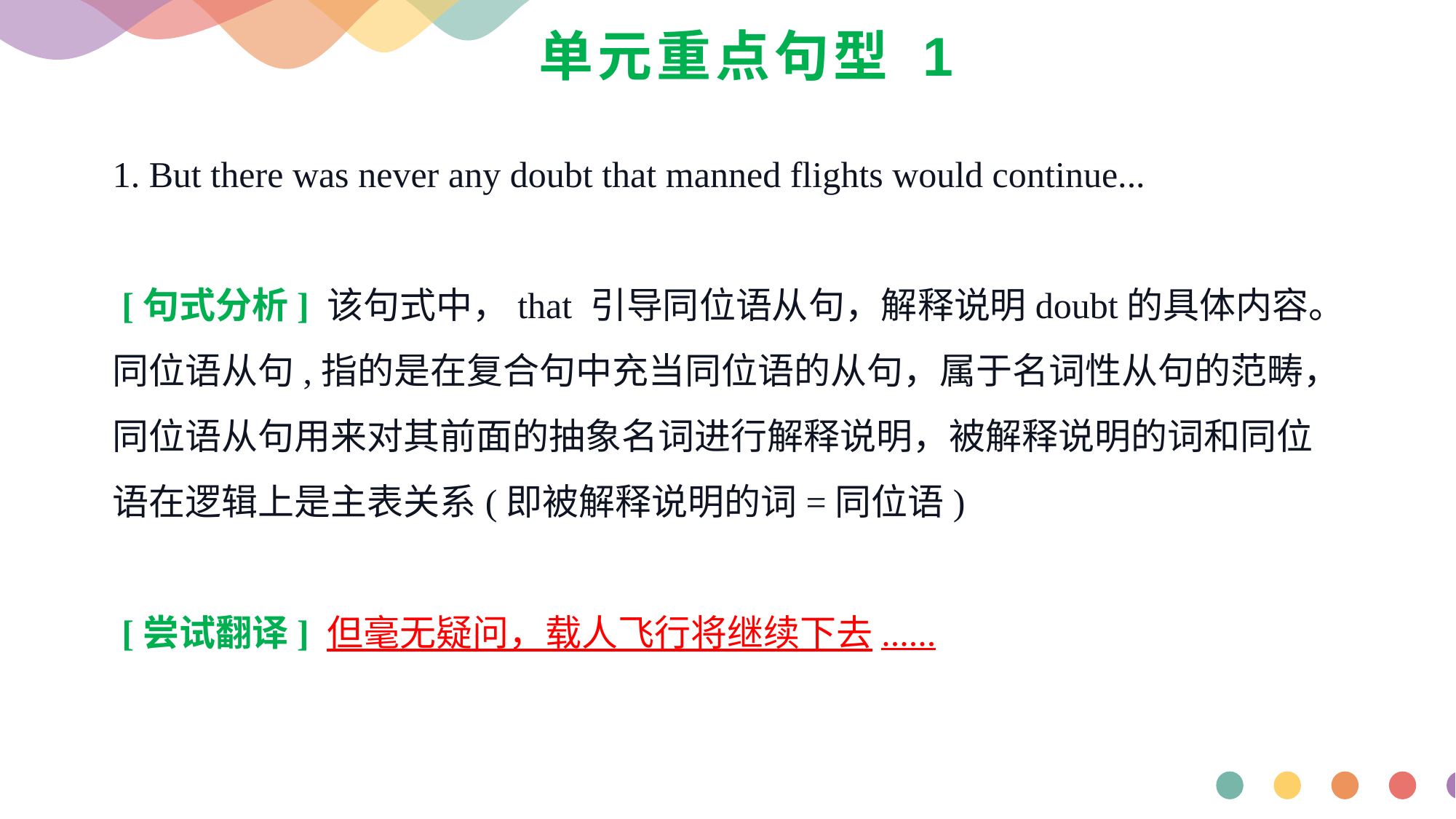

# 单元重点句型 1
1. But there was never any doubt that manned flights would continue...

 [句式分析] 该句式中，that 引导同位语从句，解释说明doubt的具体内容。同位语从句,指的是在复合句中充当同位语的从句，属于名词性从句的范畴，同位语从句用来对其前面的抽象名词进行解释说明，被解释说明的词和同位语在逻辑上是主表关系(即被解释说明的词=同位语)

 [尝试翻译] 但毫无疑问，载人飞行将继续下去......